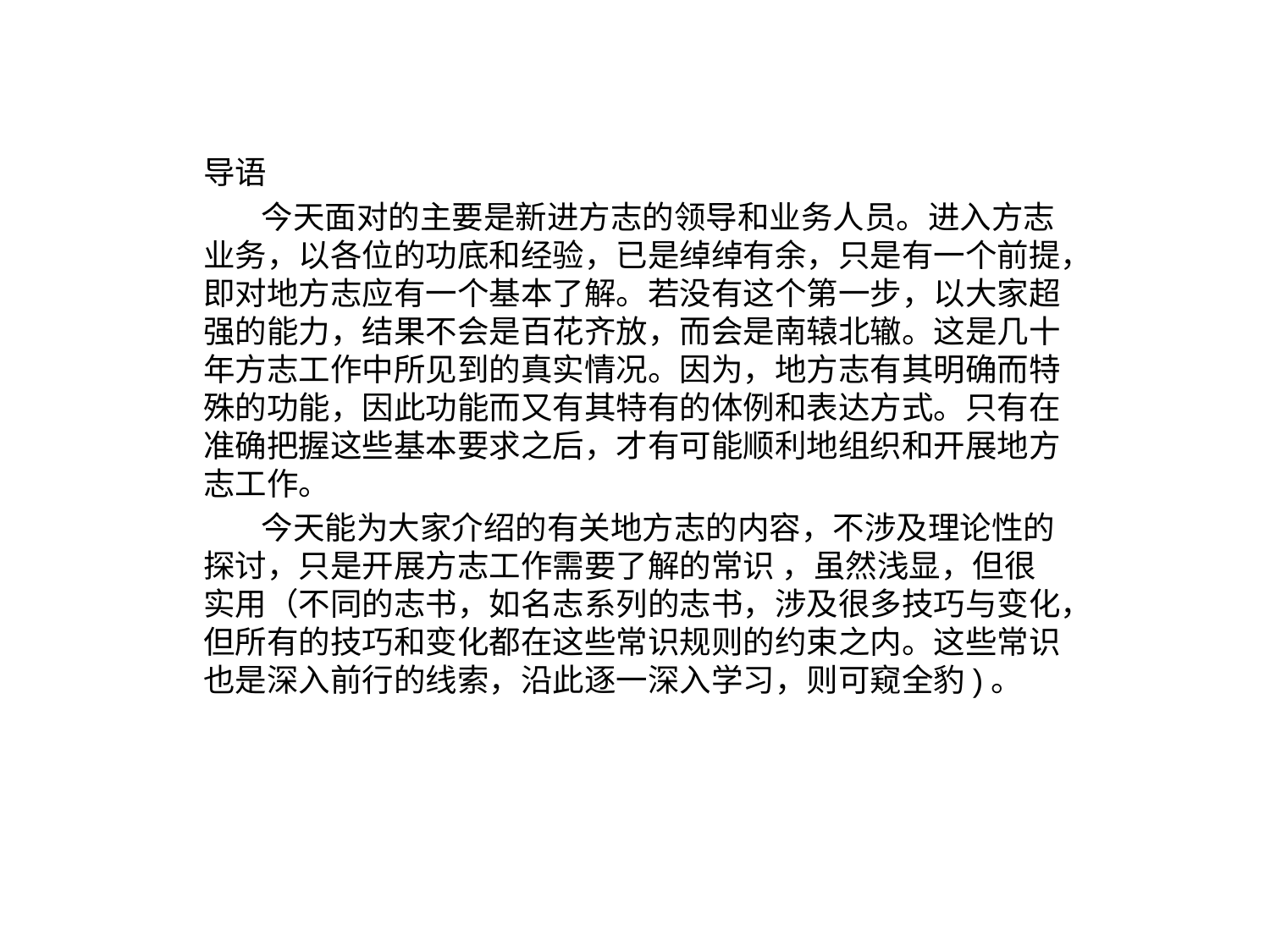

导语
       今天面对的主要是新进方志的领导和业务人员。进入方志业务，以各位的功底和经验，已是绰绰有余，只是有一个前提，即对地方志应有一个基本了解。若没有这个第一步，以大家超强的能力，结果不会是百花齐放，而会是南辕北辙。这是几十年方志工作中所见到的真实情况。因为，地方志有其明确而特殊的功能，因此功能而又有其特有的体例和表达方式。只有在准确把握这些基本要求之后，才有可能顺利地组织和开展地方志工作。
       今天能为大家介绍的有关地方志的内容，不涉及理论性的探讨，只是开展方志工作需要了解的常识 ，虽然浅显，但很实用（不同的志书，如名志系列的志书，涉及很多技巧与变化，但所有的技巧和变化都在这些常识规则的约束之内。这些常识也是深入前行的线索，沿此逐一深入学习，则可窥全豹)。